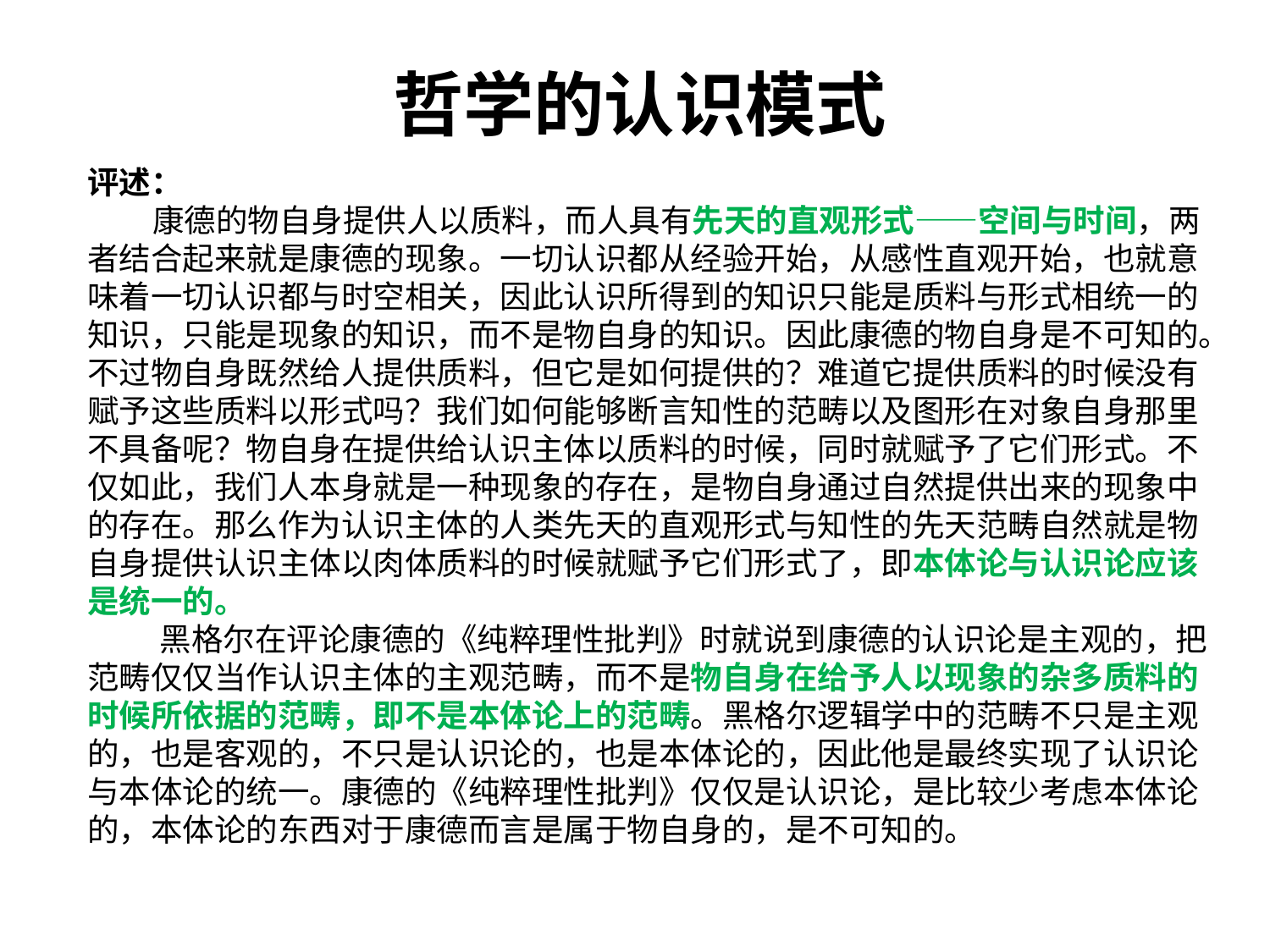

哲学的认识模式
评述：
        康德的物自身提供人以质料，而人具有先天的直观形式——空间与时间，两者结合起来就是康德的现象。一切认识都从经验开始，从感性直观开始，也就意味着一切认识都与时空相关，因此认识所得到的知识只能是质料与形式相统一的知识，只能是现象的知识，而不是物自身的知识。因此康德的物自身是不可知的。不过物自身既然给人提供质料，但它是如何提供的？难道它提供质料的时候没有赋予这些质料以形式吗？我们如何能够断言知性的范畴以及图形在对象自身那里不具备呢？物自身在提供给认识主体以质料的时候，同时就赋予了它们形式。不仅如此，我们人本身就是一种现象的存在，是物自身通过自然提供出来的现象中的存在。那么作为认识主体的人类先天的直观形式与知性的先天范畴自然就是物自身提供认识主体以肉体质料的时候就赋予它们形式了，即本体论与认识论应该是统一的。
         黑格尔在评论康德的《纯粹理性批判》时就说到康德的认识论是主观的，把范畴仅仅当作认识主体的主观范畴，而不是物自身在给予人以现象的杂多质料的时候所依据的范畴，即不是本体论上的范畴。黑格尔逻辑学中的范畴不只是主观的，也是客观的，不只是认识论的，也是本体论的，因此他是最终实现了认识论与本体论的统一。康德的《纯粹理性批判》仅仅是认识论，是比较少考虑本体论的，本体论的东西对于康德而言是属于物自身的，是不可知的。